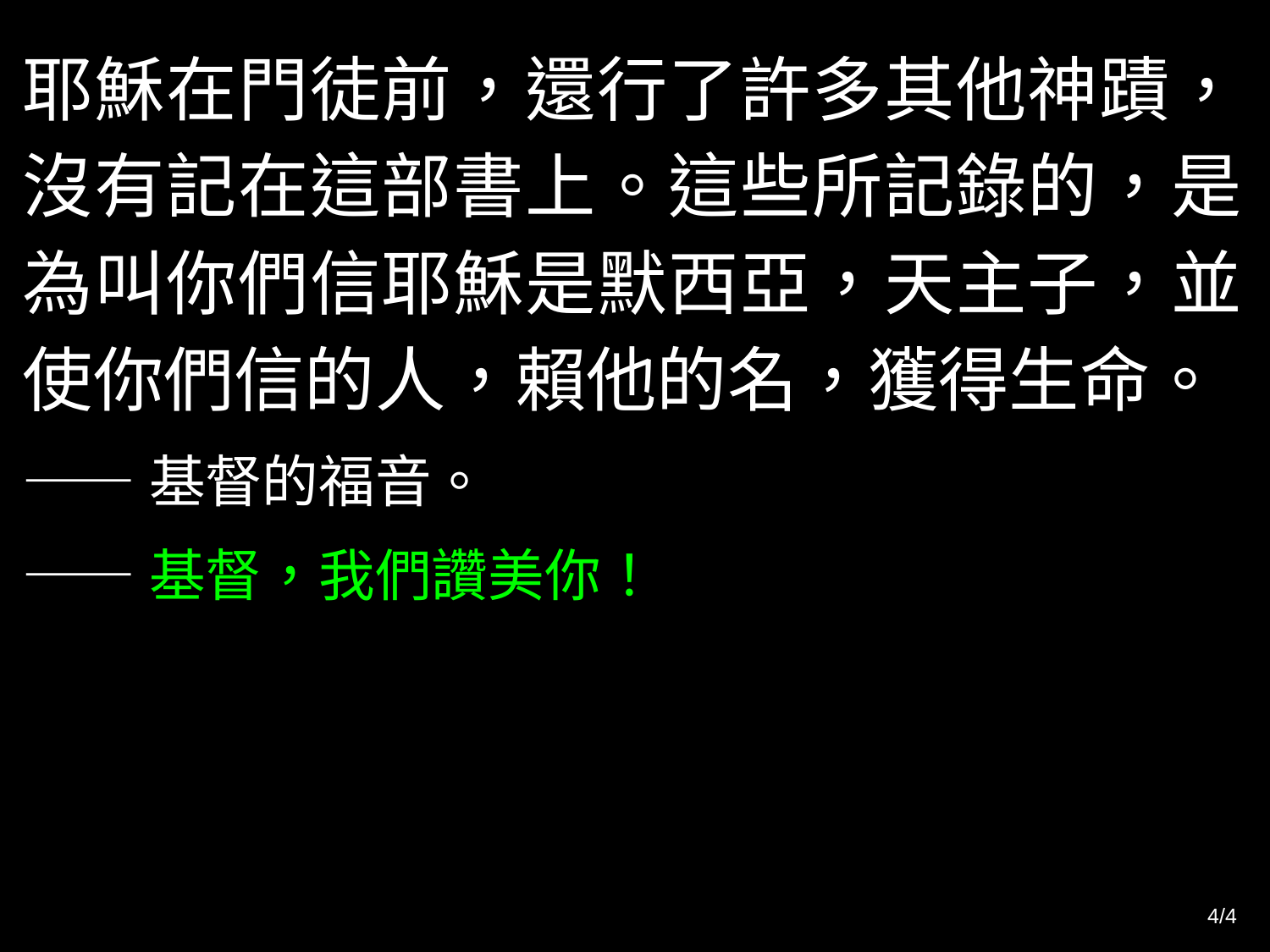

耶穌在門徒前，還行了許多其他神蹟，沒有記在這部書上。這些所記錄的，是為叫你們信耶穌是默西亞，天主子，並使你們信的人，賴他的名，獲得生命。
——基督的福音。
——基督，我們讚美你！
4/4